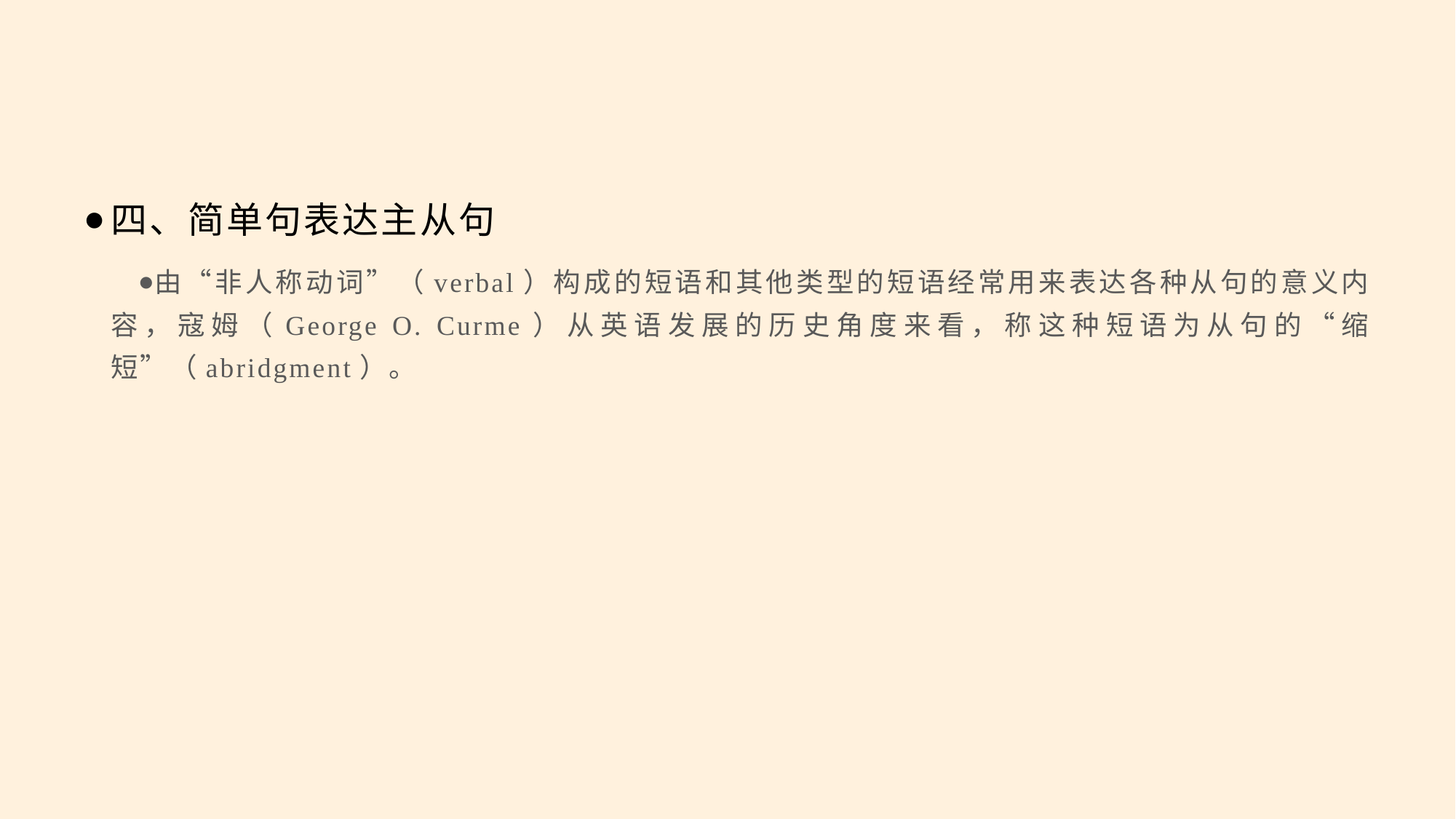

#
四、简单句表达主从句
由“非人称动词”（verbal）构成的短语和其他类型的短语经常用来表达各种从句的意义内容，寇姆（George O. Curme）从英语发展的历史角度来看，称这种短语为从句的“缩短”（abridgment）。